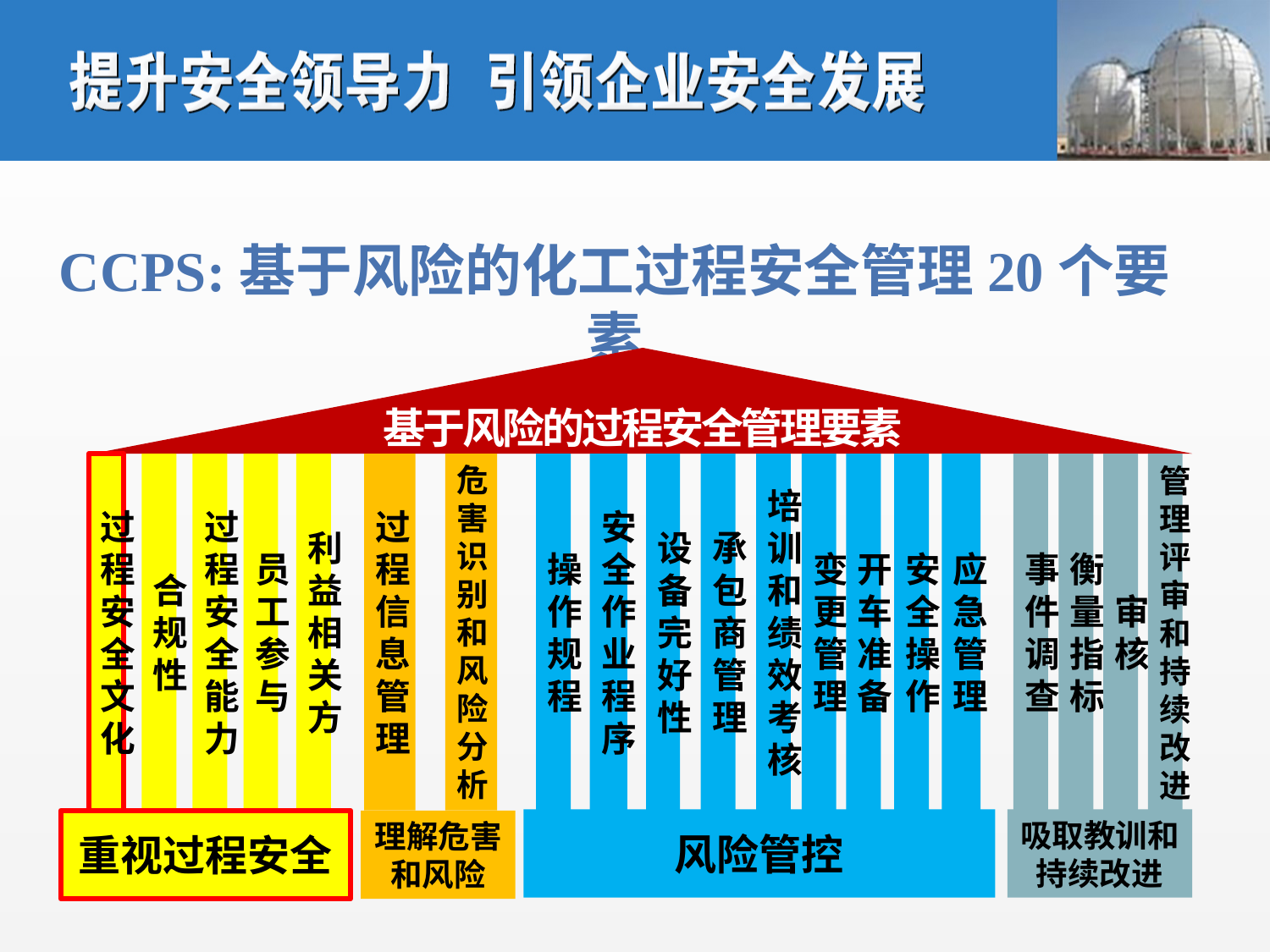

CCPS:基于风险的化工过程安全管理20个要素
基于风险的过程安全管理要素
应急管理
管理评审和持续改进
过程信息管理
危害识别和风险分析
安全作业程序
设备完好性
过程安全文化
合规性
过程安全能力
员工参与
利益相关方
操作规程
承包商管理
培训和绩效考核
变更管理
开车准备
安全操作
事件调查
衡量指标
审核
风险管控
吸取教训和
持续改进
理解危害和风险
重视过程安全